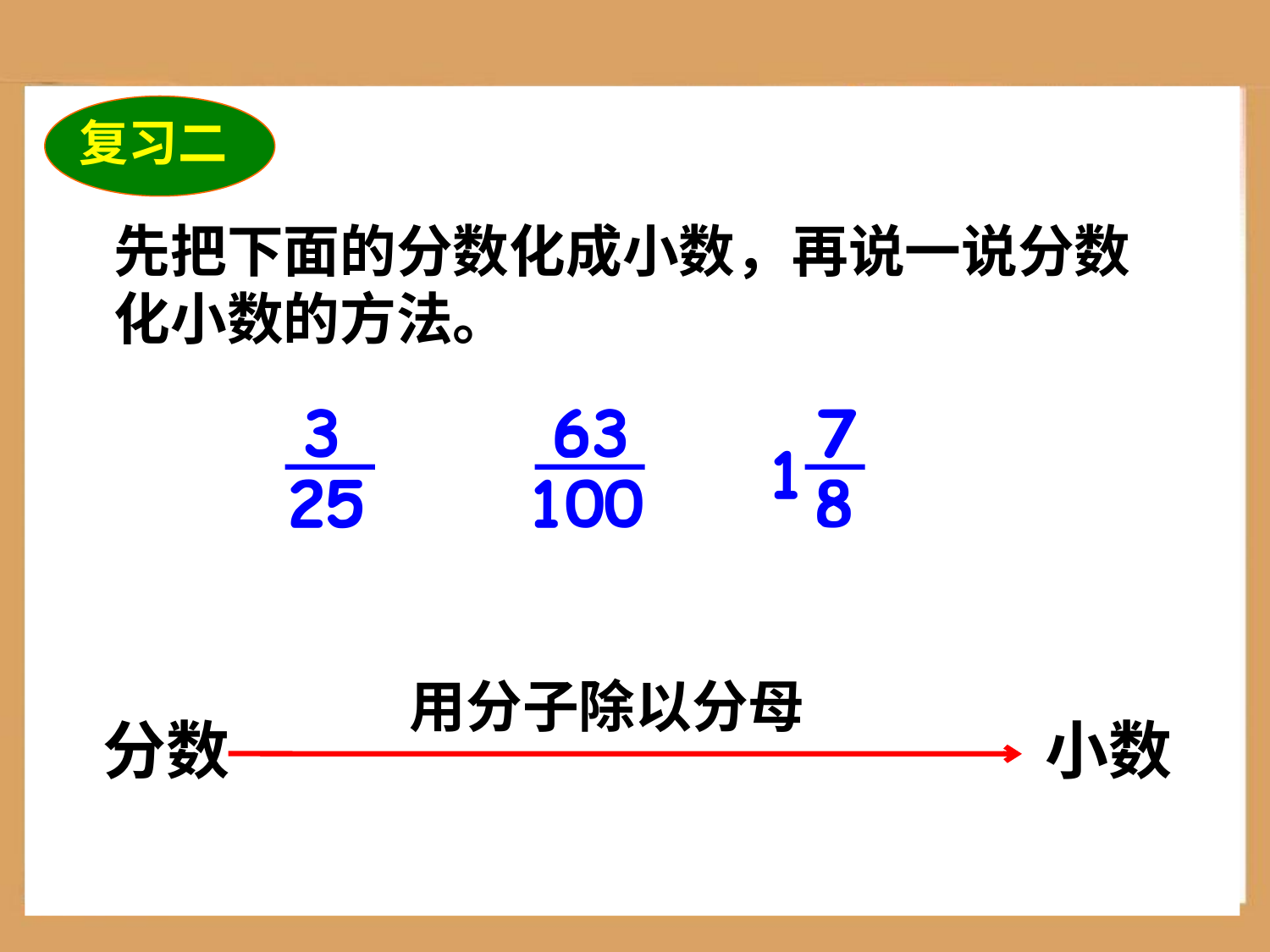

复习二
先把下面的分数化成小数，再说一说分数化小数的方法。
3
25

63
100

7
1
 8

用分子除以分母
分数
小数